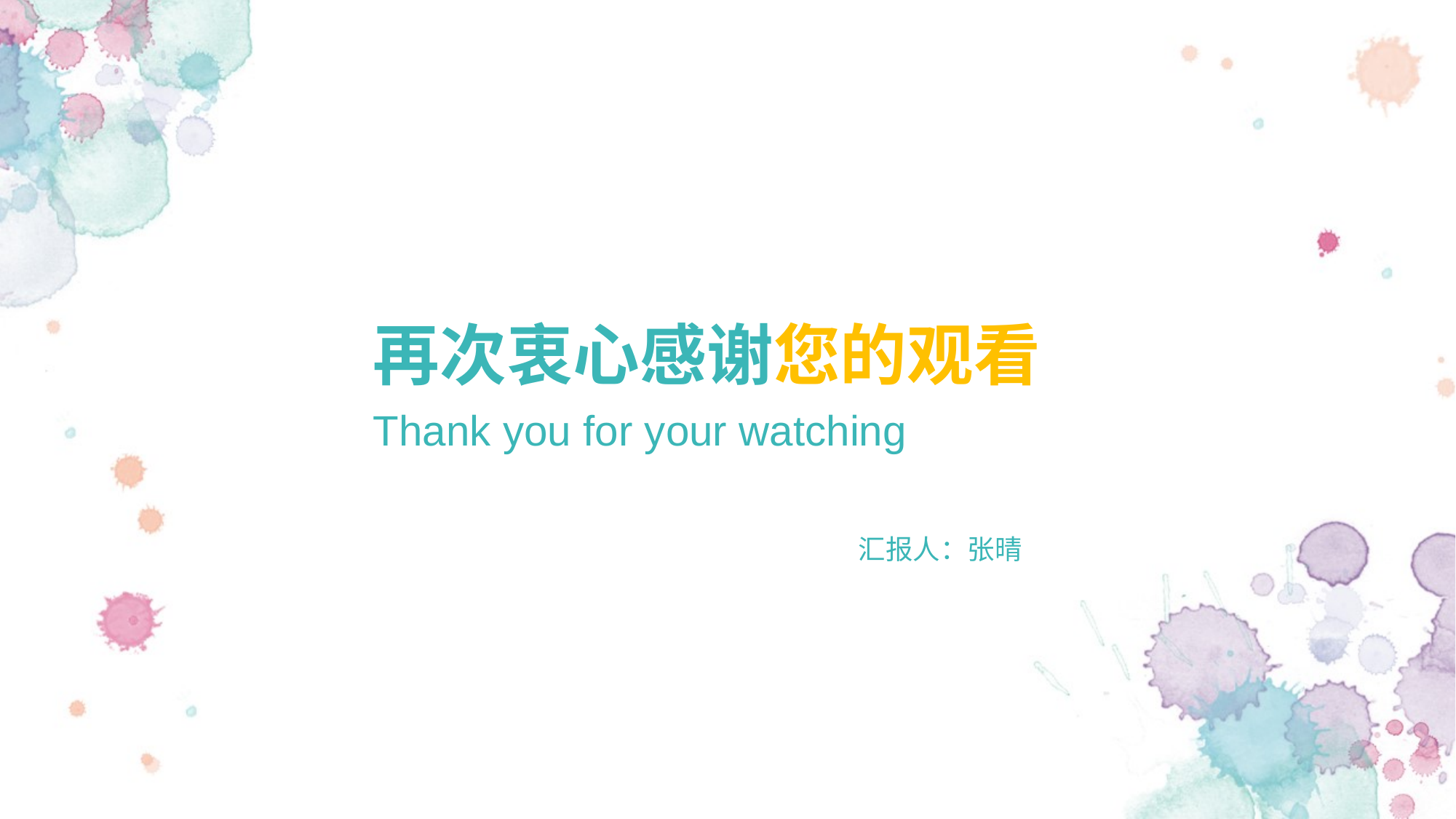

再次衷心感谢您的观看
Thank you for your watching
汇报人：张晴